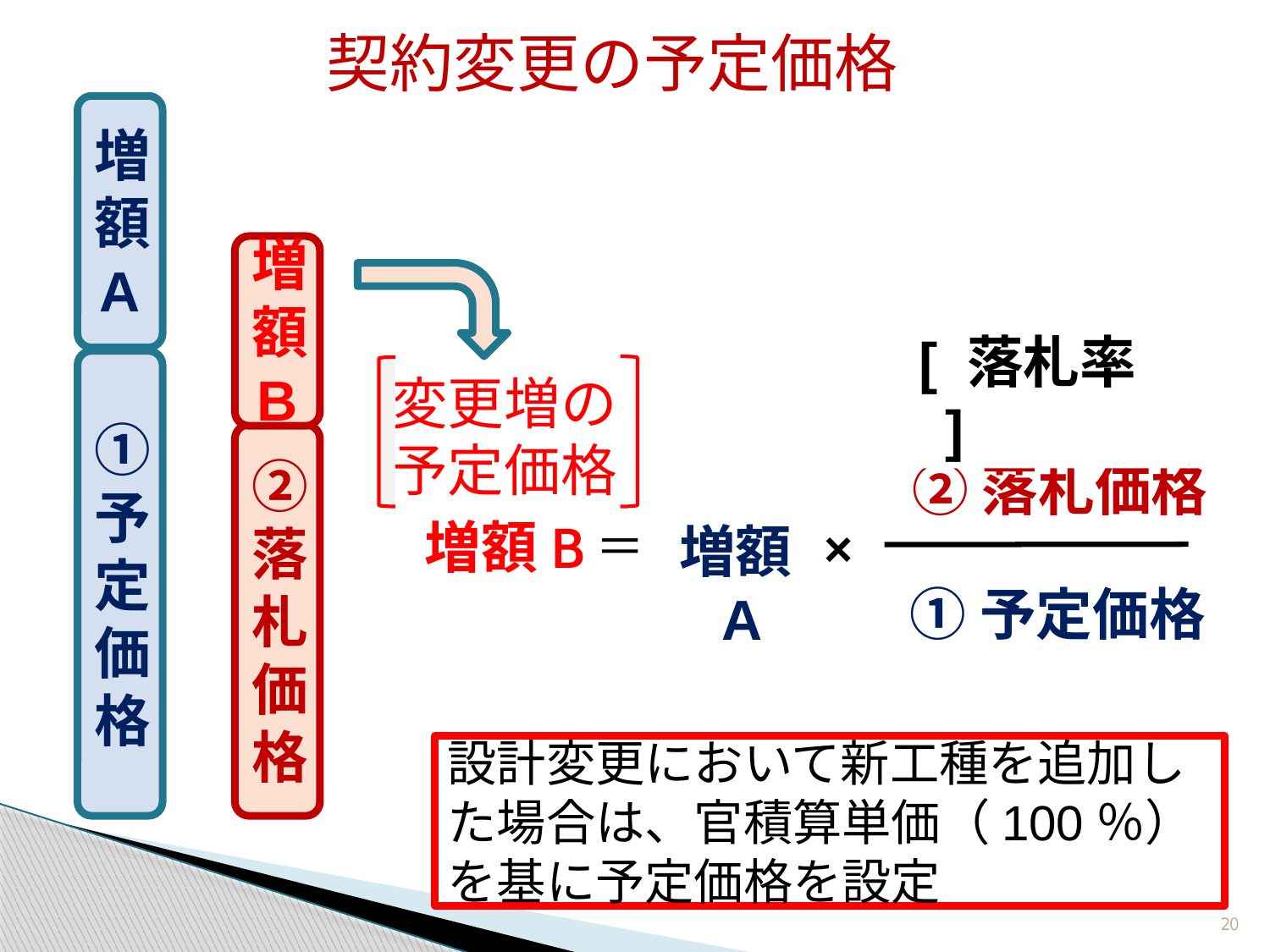

契約変更の予定価格
増額
A

増額
B
[ 落札率 ]
①予定価格

変更増の予定価格
②落札価格
②落札価格
増額B
＝
増額A
×
①予定価格
設計変更において新工種を追加した場合は、官積算単価（100％）を基に予定価格を設定
20